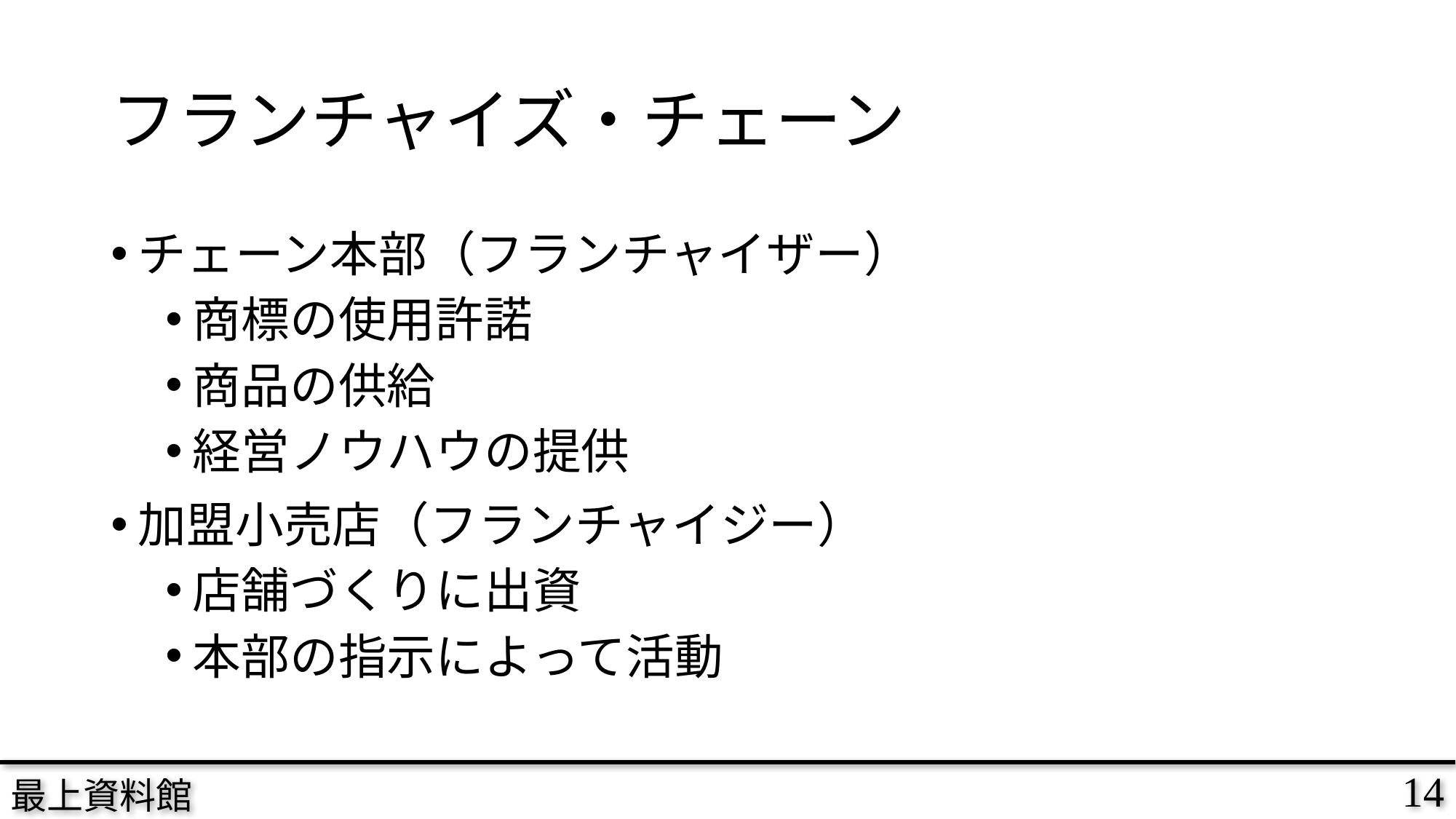

# フランチャイズ・チェーン
チェーン本部（フランチャイザー）
商標の使用許諾
商品の供給
経営ノウハウの提供
加盟小売店（フランチャイジー）
店舗づくりに出資
本部の指示によって活動